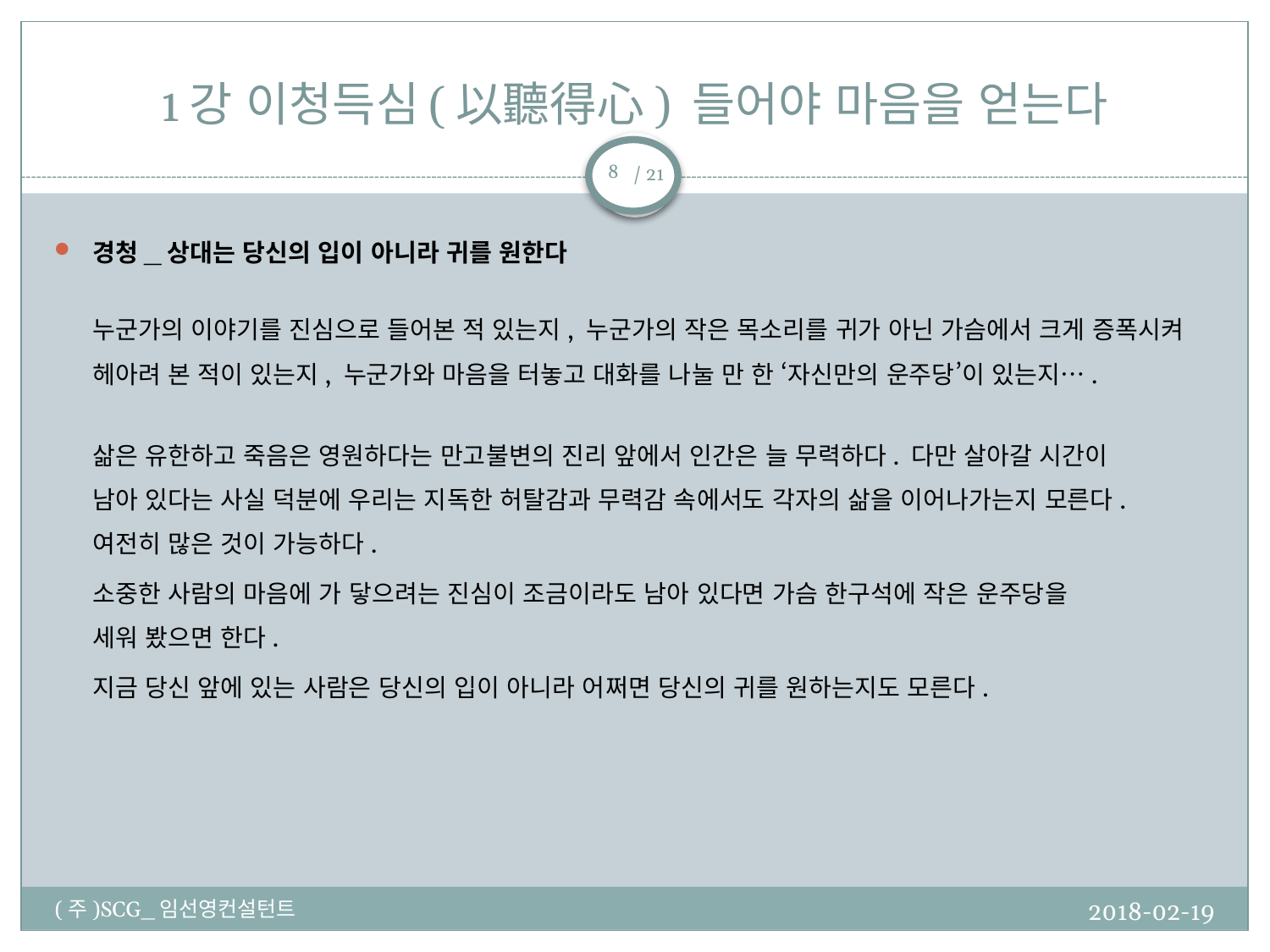

# 1강 이청득심(以聽得心) 들어야 마음을 얻는다
8
경청_상대는 당신의 입이 아니라 귀를 원한다

누군가의 이야기를 진심으로 들어본 적 있는지, 누군가의 작은 목소리를 귀가 아닌 가슴에서 크게 증폭시켜 헤아려 본 적이 있는지, 누군가와 마음을 터놓고 대화를 나눌 만 한 ‘자신만의 운주당’이 있는지….

삶은 유한하고 죽음은 영원하다는 만고불변의 진리 앞에서 인간은 늘 무력하다. 다만 살아갈 시간이
남아 있다는 사실 덕분에 우리는 지독한 허탈감과 무력감 속에서도 각자의 삶을 이어나가는지 모른다.
여전히 많은 것이 가능하다.
소중한 사람의 마음에 가 닿으려는 진심이 조금이라도 남아 있다면 가슴 한구석에 작은 운주당을
세워 봤으면 한다.
지금 당신 앞에 있는 사람은 당신의 입이 아니라 어쩌면 당신의 귀를 원하는지도 모른다.
2018-02-19
(주)SCG_임선영컨설턴트